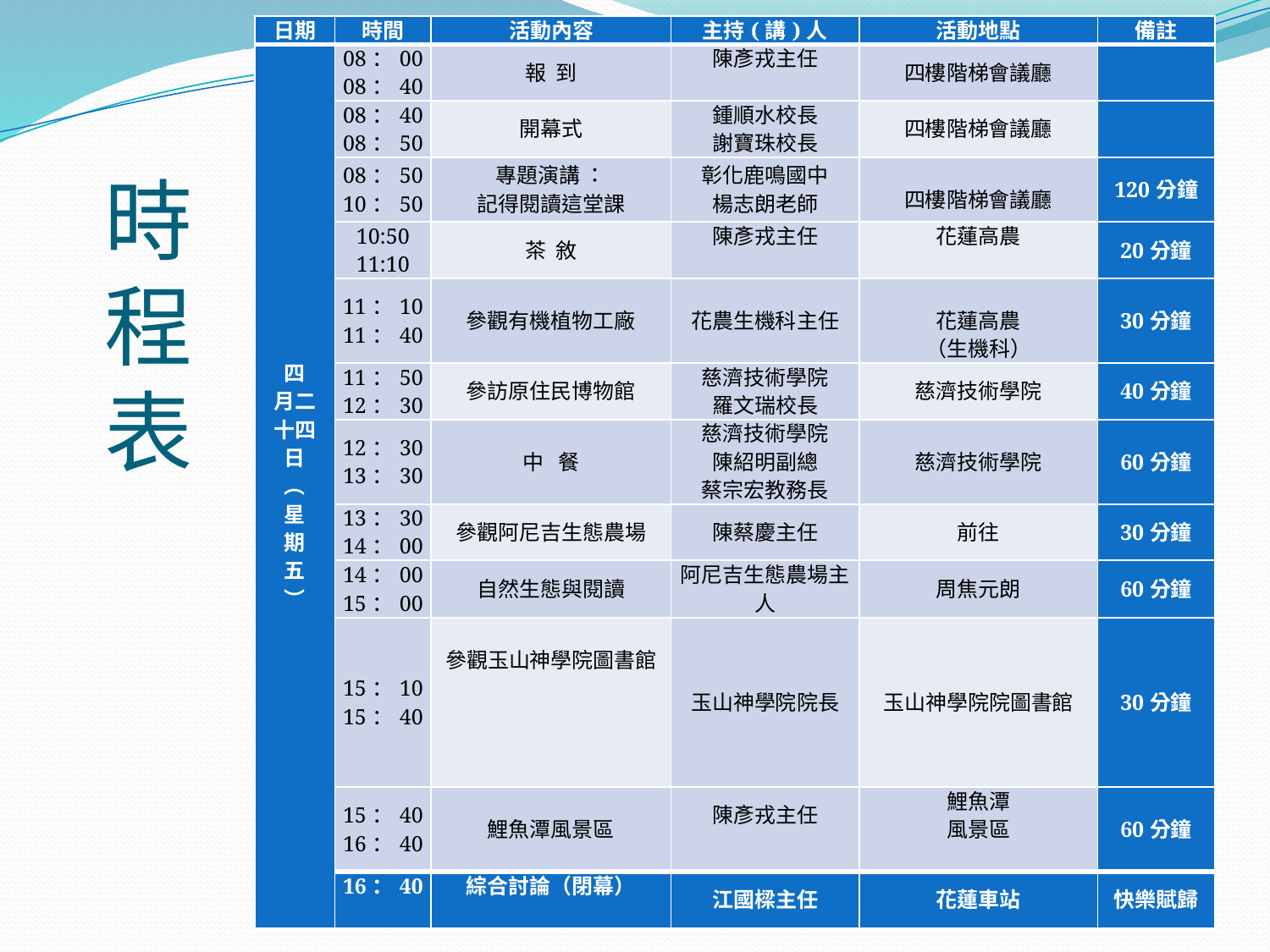

| 日期 | 時間 | 活動內容 | 主持(講)人 | 活動地點 | 備註 |
| --- | --- | --- | --- | --- | --- |
| 四 月二 十四 日 ︵ 星 期 五 ︶ | 08：00 08：40 | 報 到 | 陳彥戎主任 | 四樓階梯會議廳 |  |
|  | 08：40 08：50 | 開幕式 | 鍾順水校長 謝寶珠校長 | 四樓階梯會議廳 |  |
|  | 08：50 10：50 | 專題演講 ： 記得閱讀這堂課 | 彰化鹿鳴國中 楊志朗老師 | 四樓階梯會議廳 | 120分鐘 |
|  | 10:50 11:10 | 茶 敘 | 陳彥戎主任 | 花蓮高農 | 20分鐘 |
|  | 11：10 11：40 | 參觀有機植物工廠 | 花農生機科主任 | 花蓮高農 （生機科） | 30分鐘 |
|  | 11：50 12：30 | 參訪原住民博物館 | 慈濟技術學院 羅文瑞校長 | 慈濟技術學院 | 40分鐘 |
|  | 12：30 13：30 | 中 餐 | 慈濟技術學院 陳紹明副總 蔡宗宏教務長 | 慈濟技術學院 | 60分鐘 |
|  | 13：30 14：00 | 參觀阿尼吉生態農場 | 陳蔡慶主任 | 前往 | 30分鐘 |
|  | 14：00 15：00 | 自然生態與閱讀 | 阿尼吉生態農場主人 | 周焦元朗 | 60分鐘 |
|  | 15：10 15：40 | 參觀玉山神學院圖書館 | 玉山神學院院長 | 玉山神學院院圖書館 | 30分鐘 |
|  | 15：40 16：40 | 鯉魚潭風景區 | 陳彥戎主任 | 鯉魚潭 風景區 | 60分鐘 |
|  | 16：40 | 綜合討論（閉幕） | 江國樑主任 | 花蓮車站 | 快樂賦歸 |
# 時程表